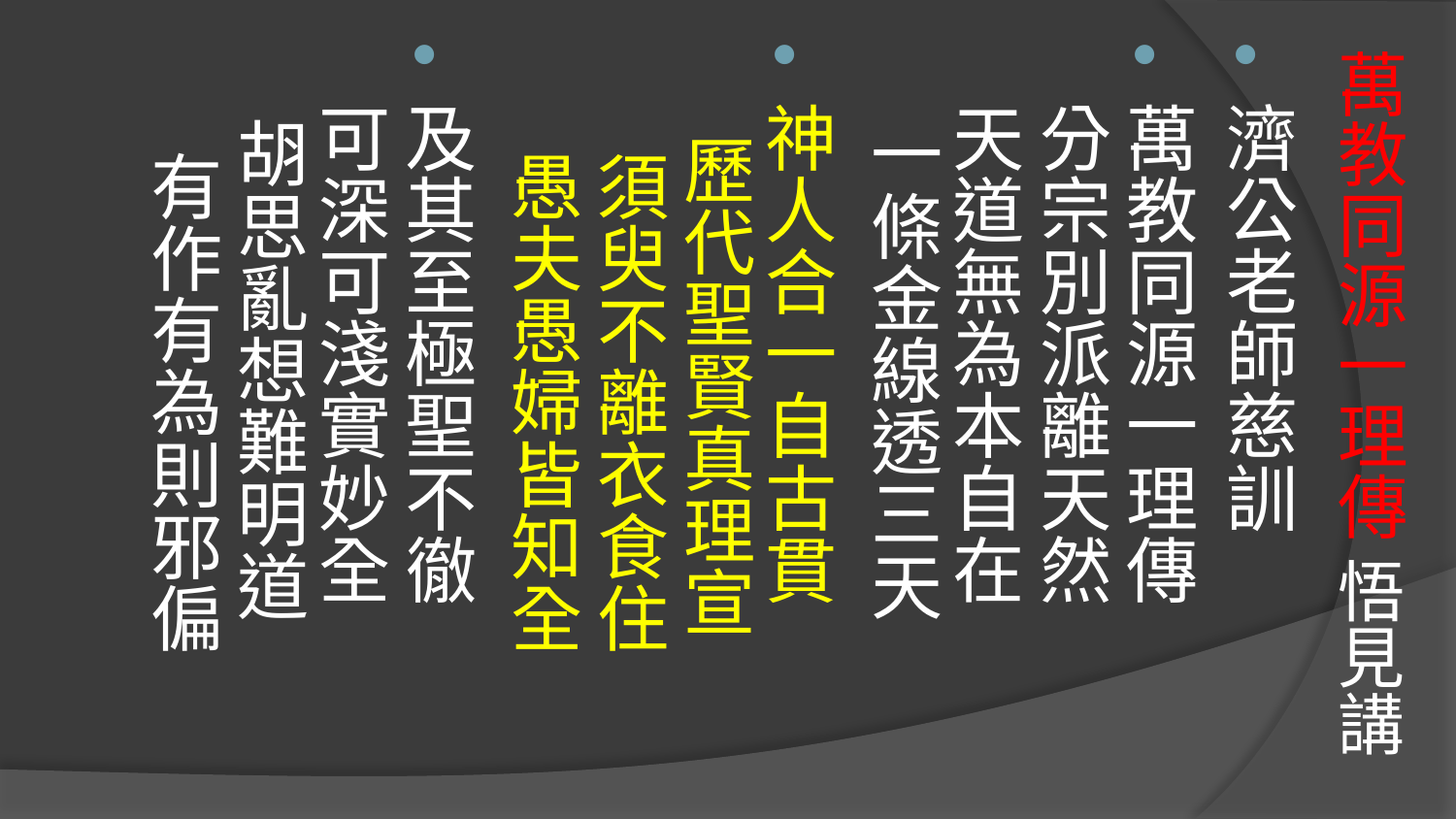

# 萬教同源一理傳 悟見講
濟公老師慈訓
萬教同源一理傳           分宗別派離天然            天道無為本自在             一條金線透三天
神人合一自古貫              歷代聖賢真理宣             須臾不離衣食住            愚夫愚婦皆知全
及其至極聖不徹           可深可淺實妙全             胡思亂想難明道              有作有為則邪偏